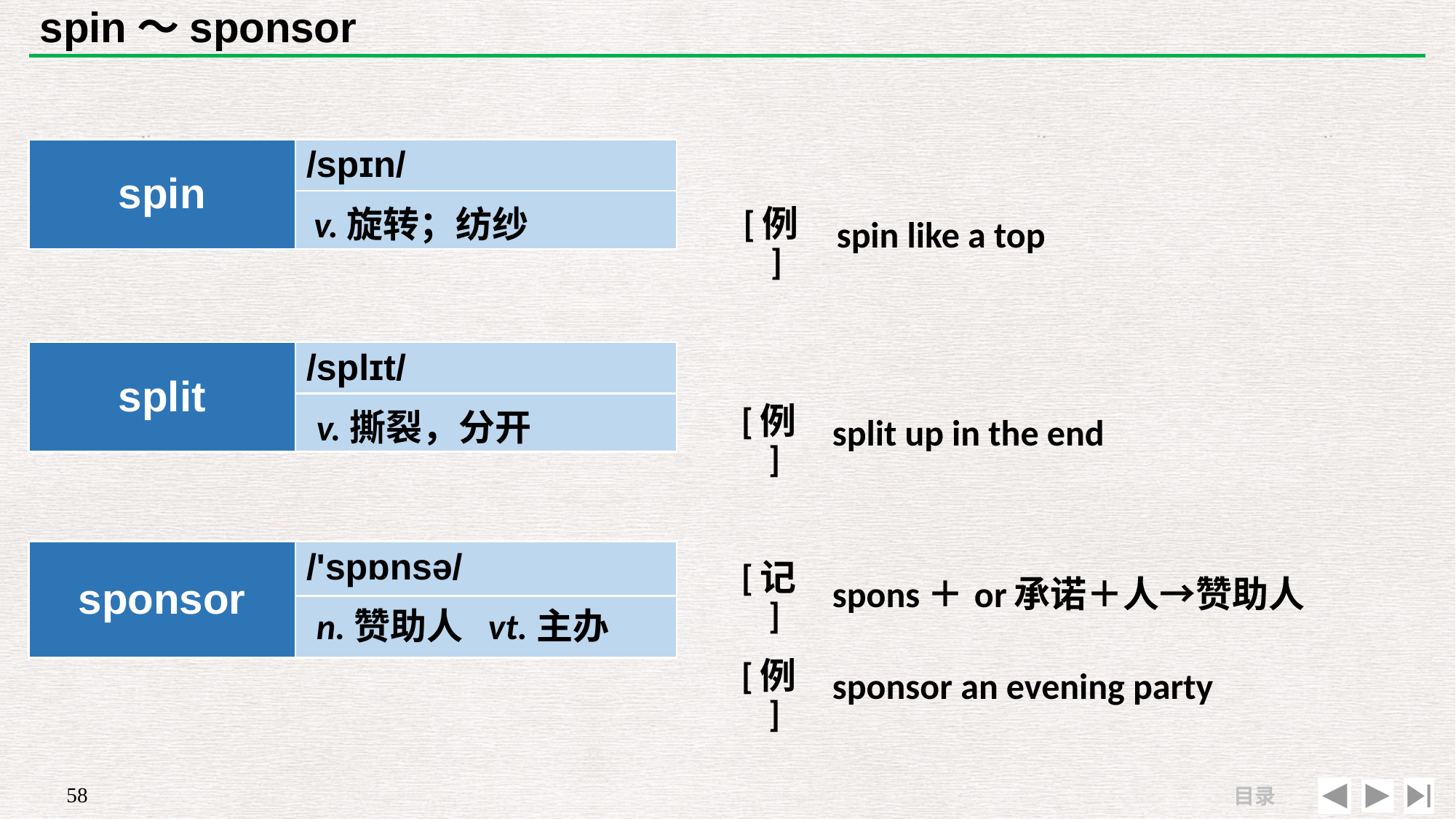

# spin～sponsor

| spin | /spɪn/ |
| --- | --- |
|  |  |
|  |  |
| --- | --- |
| [例] | spin like a top |
v.旋转；纺纱
|  |  |
| --- | --- |
| [例] | split up in the end |
| split | /splɪt/ |
| --- | --- |
|  |  |
v.撕裂，分开
| sponsor | /'spɒnsə/ |
| --- | --- |
|  |  |
| [记] | spons＋or承诺＋人→赞助人 |
| --- | --- |
| [例] | sponsor an evening party |
n.赞助人  vt.主办